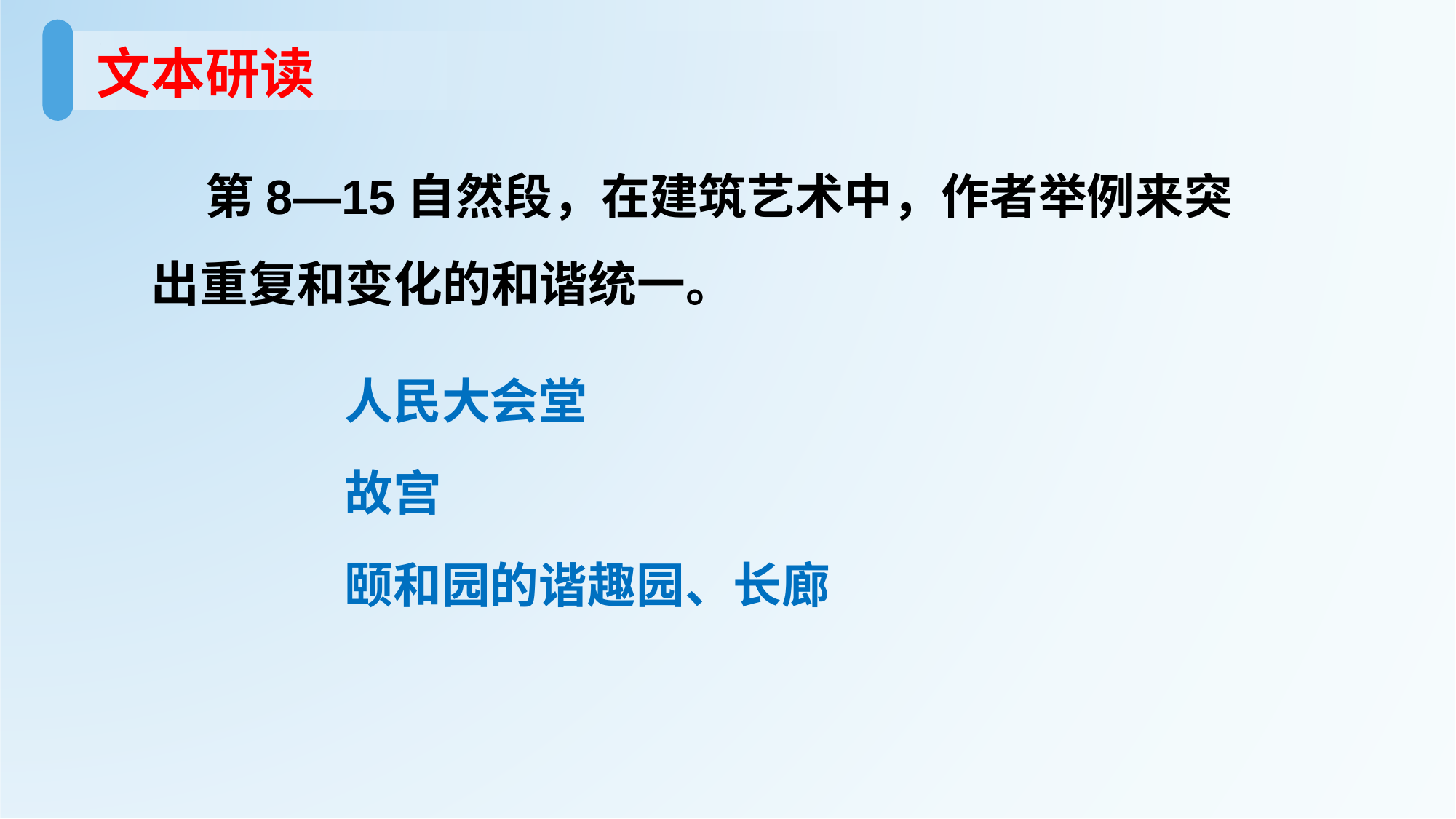

文本研读
第8—15自然段，在建筑艺术中，作者举例来突出重复和变化的和谐统一。
人民大会堂
故宫
颐和园的谐趣园、长廊